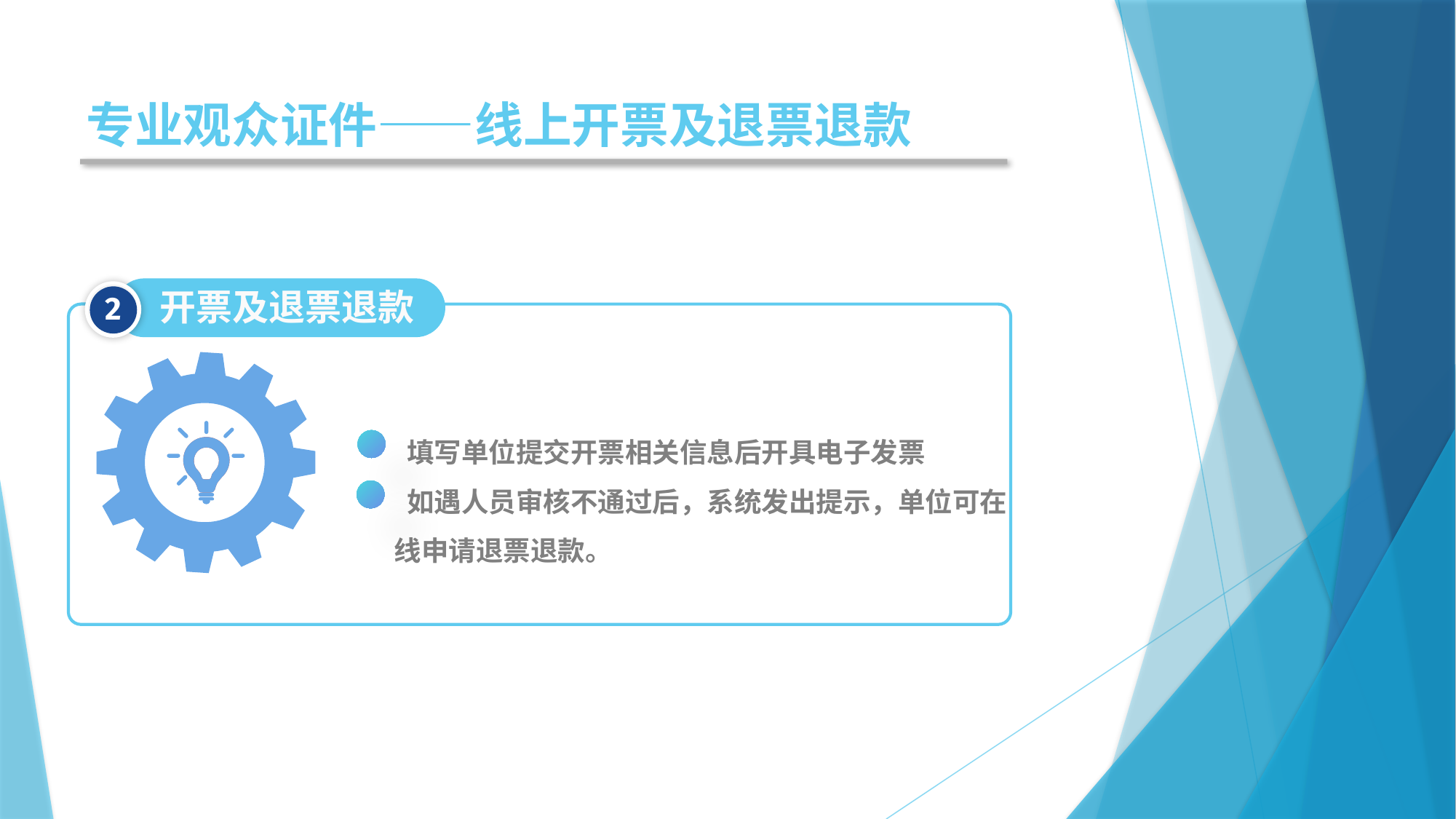

专业观众证件——线上开票及退票退款

开票及退票退款

2

 填写单位提交开票相关信息后开具电子发票
 如遇人员审核不通过后，系统发出提示，单位可在
线申请退票退款。